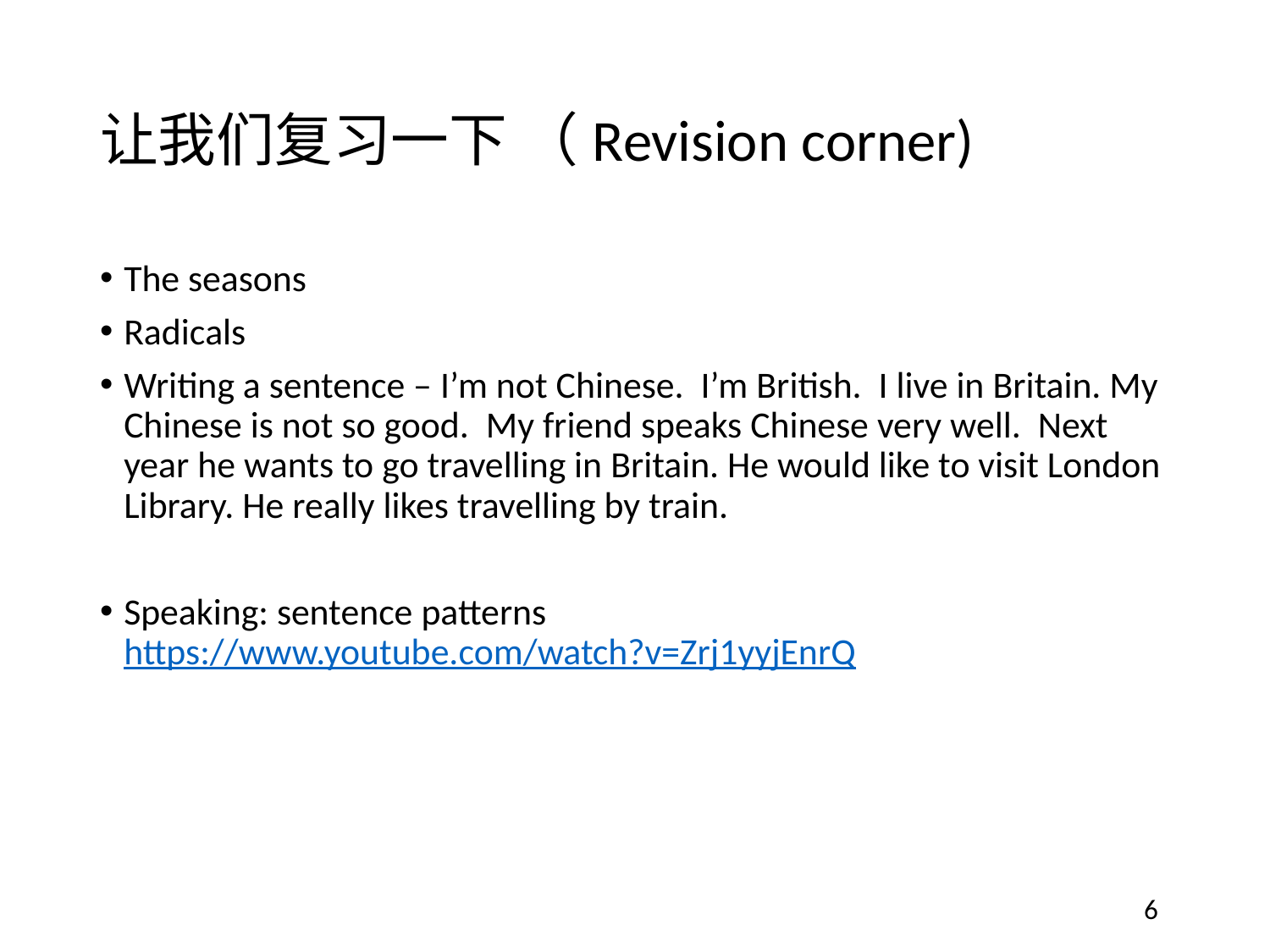

# 让我们复习一下 （Revision corner)
The seasons
Radicals
Writing a sentence – I’m not Chinese.  I’m British.  I live in Britain. My Chinese is not so good.  My friend speaks Chinese very well.  Next year he wants to go travelling in Britain. He would like to visit London Library. He really likes travelling by train.

Speaking: sentence patterns https://www.youtube.com/watch?v=Zrj1yyjEnrQ

6